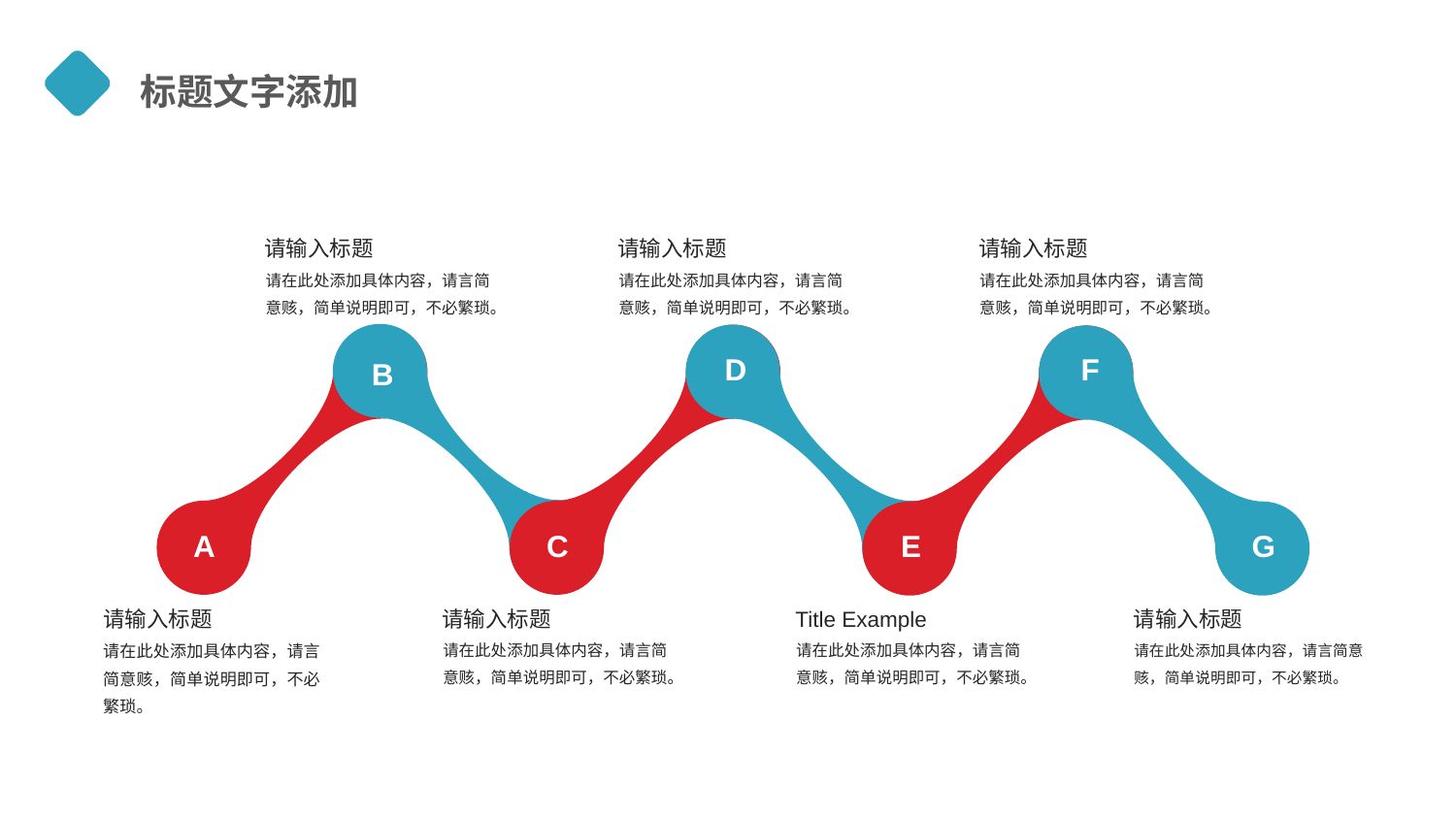

标题文字添加

请输入标题
请在此处添加具体内容，请言简意赅，简单说明即可，不必繁琐。
请输入标题
请在此处添加具体内容，请言简意赅，简单说明即可，不必繁琐。
请输入标题
请在此处添加具体内容，请言简意赅，简单说明即可，不必繁琐。

B

A

C

D

E

F
G
请输入标题
请在此处添加具体内容，请言简意赅，简单说明即可，不必繁琐。
请输入标题
请在此处添加具体内容，请言简意赅，简单说明即可，不必繁琐。
请输入标题
请在此处添加具体内容，请言简意赅，简单说明即可，不必繁琐。
Title Example
请在此处添加具体内容，请言简意赅，简单说明即可，不必繁琐。